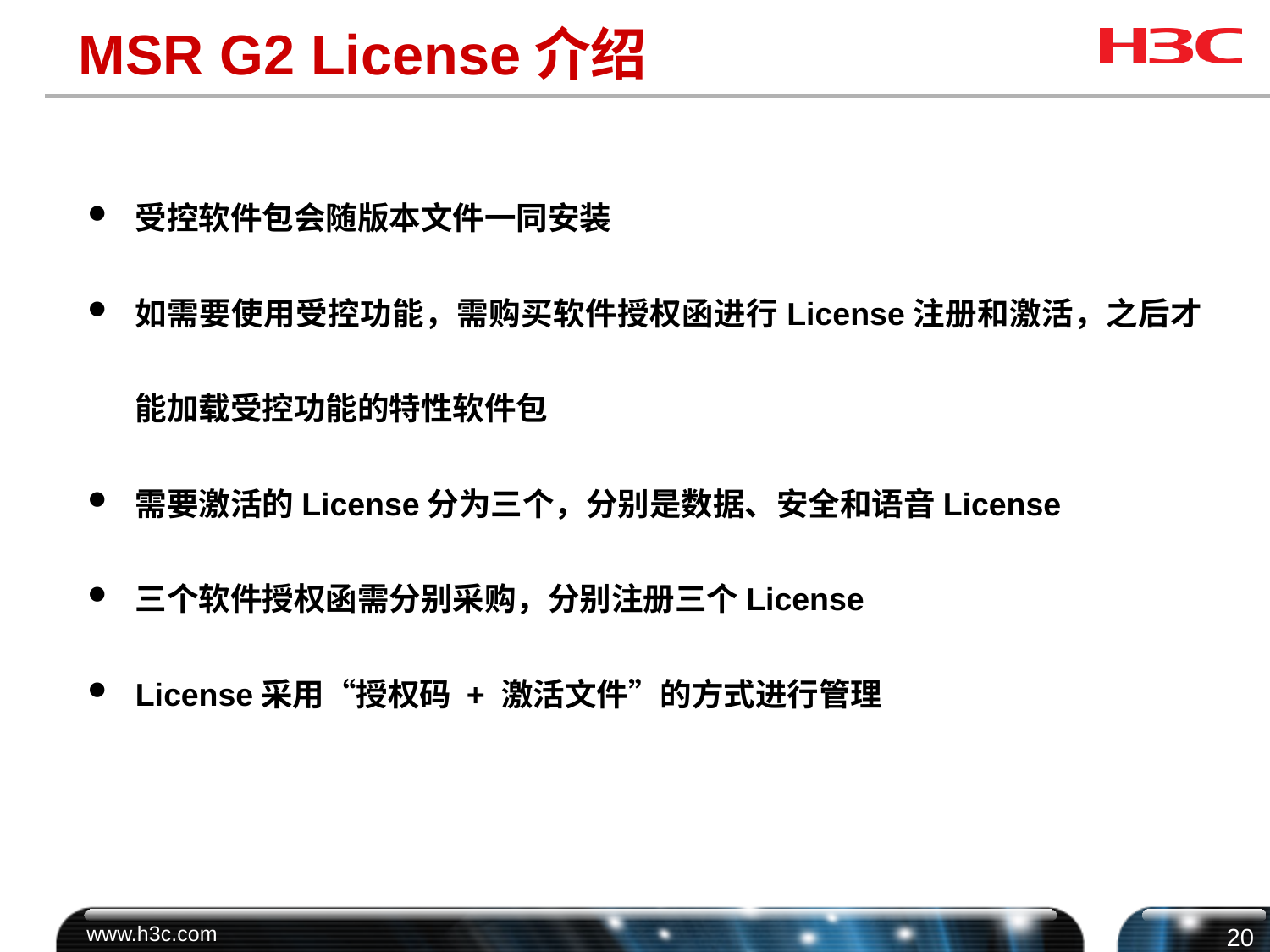

# MSR G2 License介绍
受控软件包会随版本文件一同安装
如需要使用受控功能，需购买软件授权函进行License注册和激活，之后才能加载受控功能的特性软件包
需要激活的License分为三个，分别是数据、安全和语音License
三个软件授权函需分别采购，分别注册三个License
License采用“授权码 + 激活文件”的方式进行管理